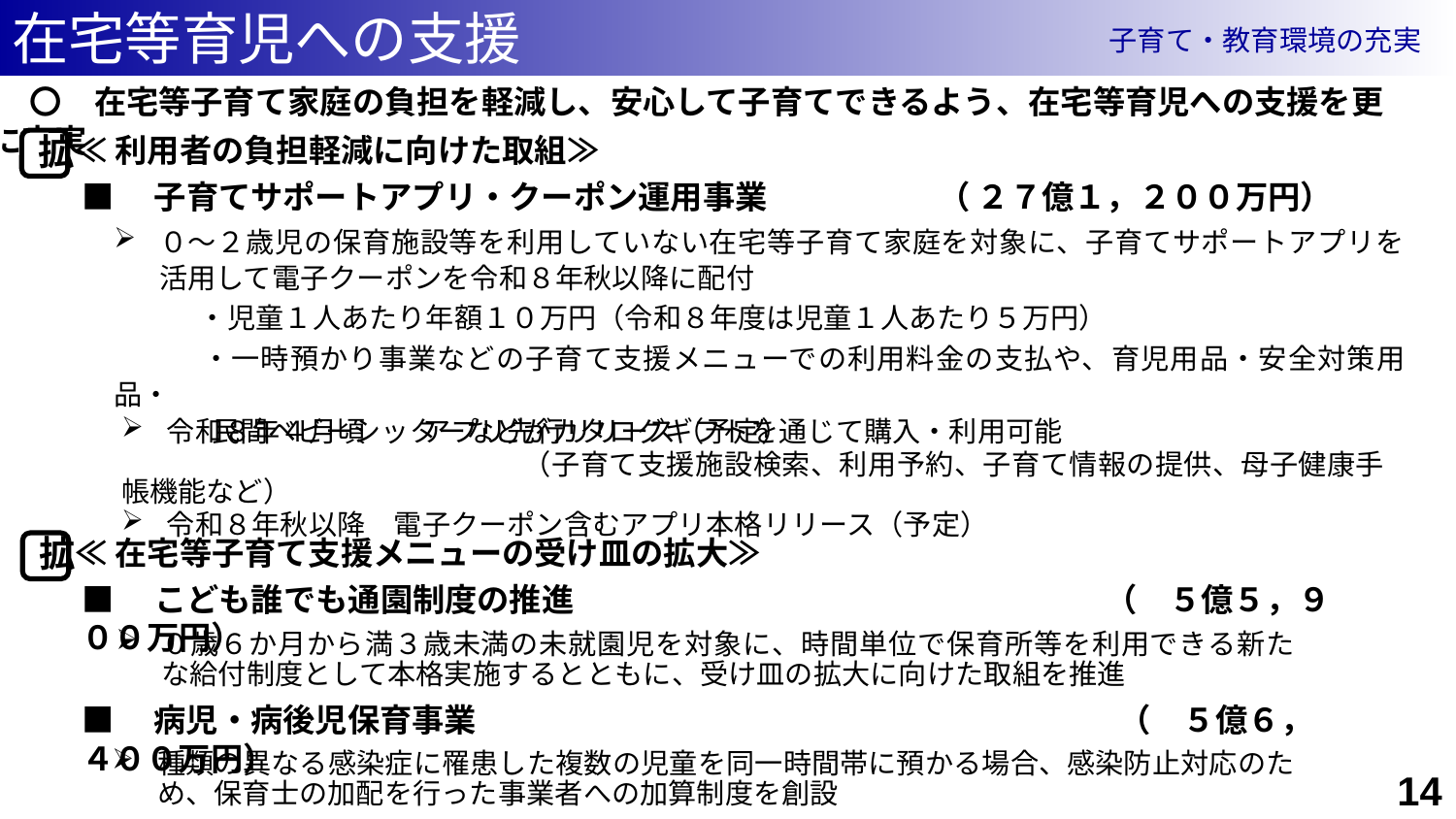

在宅等育児への支援
子育て・教育環境の充実
　 〇　在宅等子育て家庭の負担を軽減し、安心して子育てできるよう、在宅等育児への支援を更に充実
≪利用者の負担軽減に向けた取組≫
拡
■　子育てサポートアプリ・クーポン運用事業                   　（ ２７億１，２００万円）

０～２歳児の保育施設等を利用していない在宅等子育て家庭を対象に、子育てサポートアプリを活用して電子クーポンを令和８年秋以降に配付
　　　・児童１人あたり年額１０万円（令和８年度は児童１人あたり５万円）
　　　・一時預かり事業などの子育て支援メニューでの利用料金の支払や、育児用品・安全対策用品・
　　　  民間ベビーシッターなどがカタログギフトを通じて購入・利用可能
令和８年４月頃　　アプリ先行リリース（予定）
　　　　　　　　　　　　　　（子育て支援施設検索、利用予約、子育て情報の提供、母子健康手帳機能など）
令和８年秋以降　電子クーポン含むアプリ本格リリース（予定）
≪在宅等子育て支援メニューの受け皿の拡大≫
拡
■　こども誰でも通園制度の推進　　　　　　　　　　　　　　　　  （　５億５，９００万円）
０歳６か月から満３歳未満の未就園児を対象に、時間単位で保育所等を利用できる新たな給付制度として本格実施するとともに、受け皿の拡大に向けた取組を推進
■　病児・病後児保育事業　　　　　　　　　　　　　　　　　 　　   （　５億６，４００万円）

種類の異なる感染症に罹患した複数の児童を同一時間帯に預かる場合、感染防止対応のため、保育士の加配を行った事業者への加算制度を創設
14